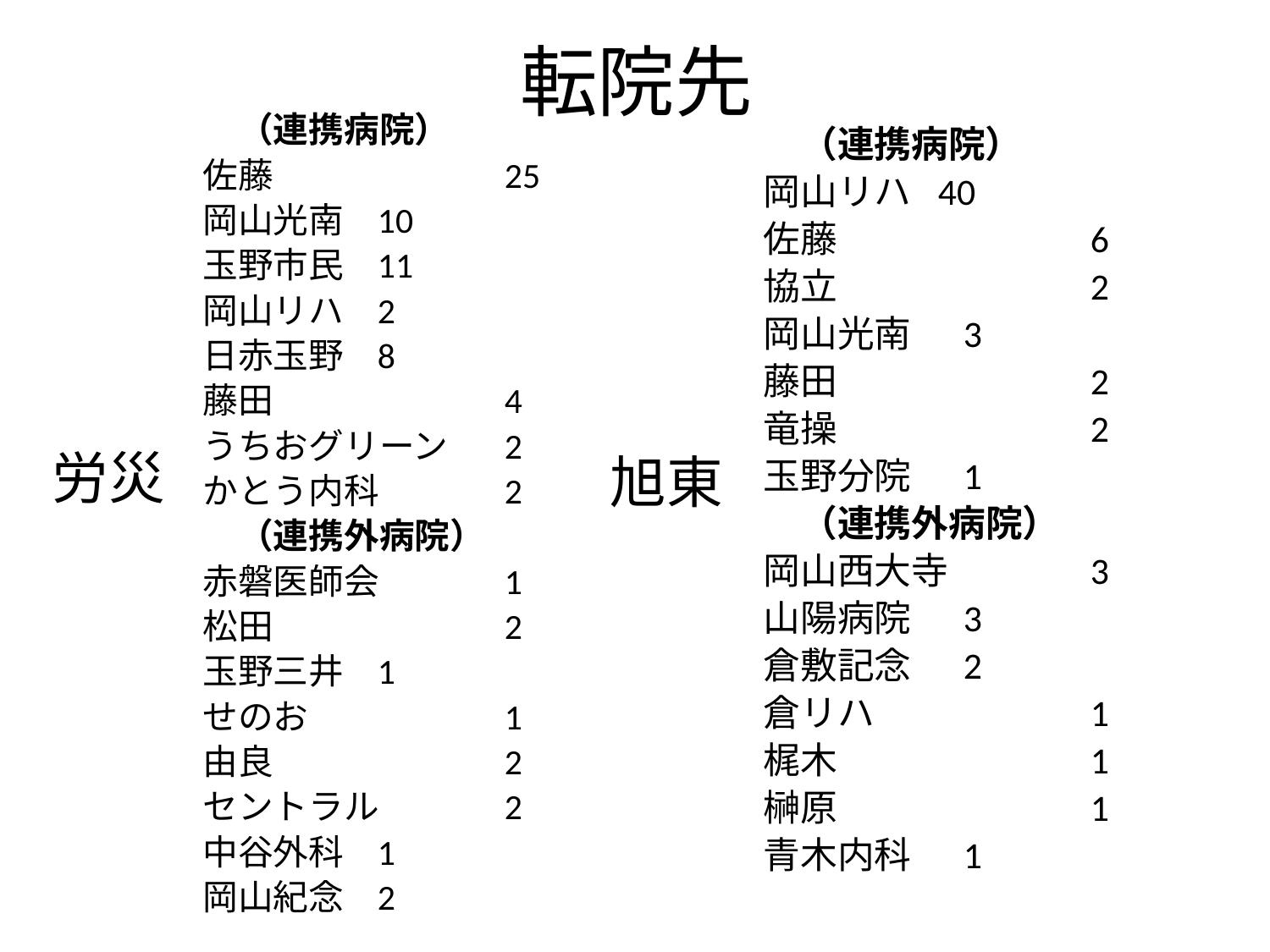

# 転院先
　（連携病院）
佐藤		25
岡山光南	10
玉野市民	11
岡山リハ	2
日赤玉野	8
藤田		4
うちおグリーン	2
かとう内科	2
　（連携外病院）
赤磐医師会	1
松田		2
玉野三井	1
せのお		1
由良		2
セントラル	2
中谷外科	1
岡山紀念	2

　（連携病院）
岡山リハ	40
佐藤		  6
協立		  2
岡山光南	  3
藤田		  2
竜操		  2
玉野分院	  1
　（連携外病院）
岡山西大寺	  3
山陽病院 	  3
倉敷記念	  2
倉リハ		  1
梶木		  1
榊原		  1
青木内科	  1

労災
旭東